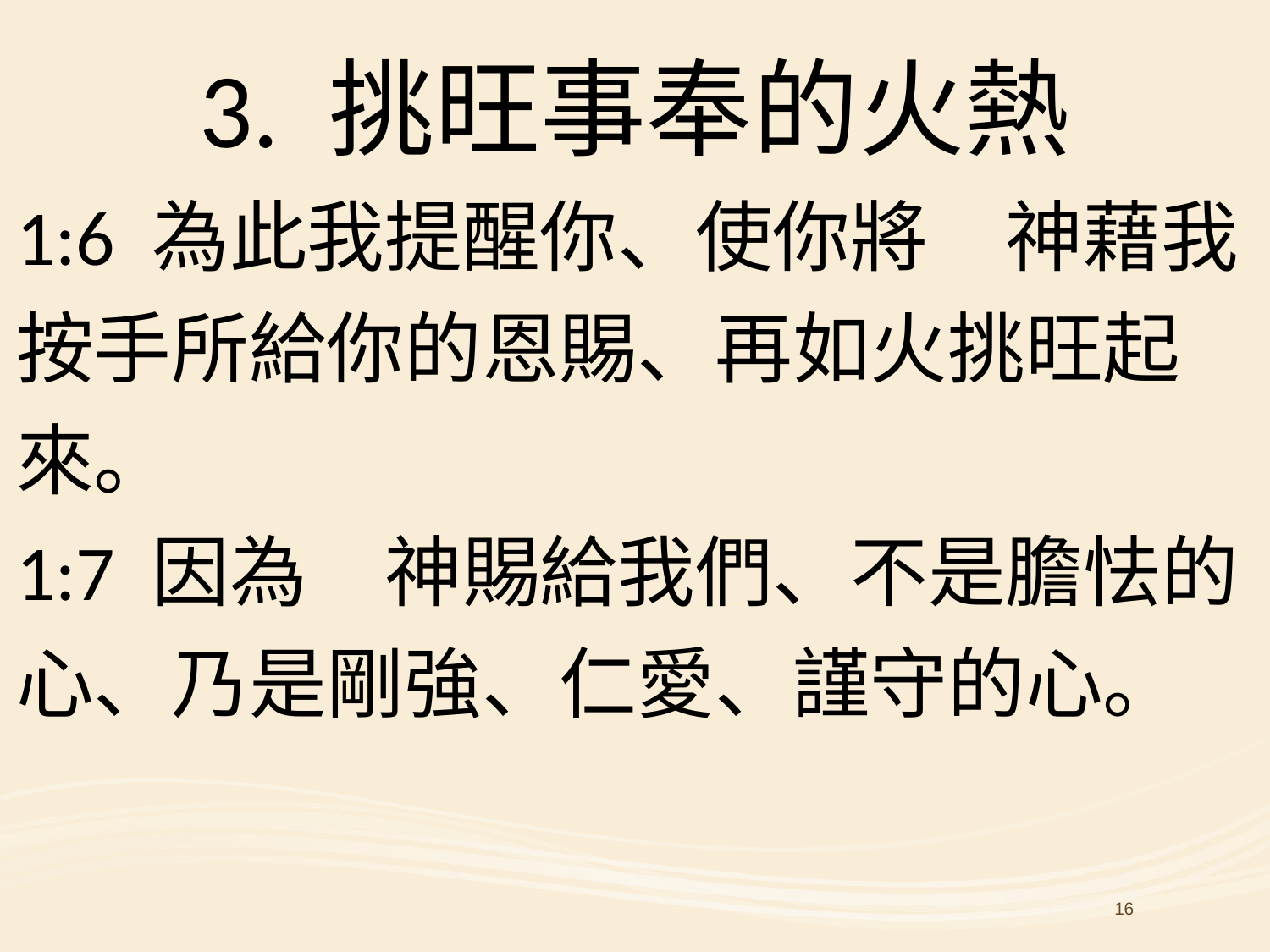

#
3. 挑旺事奉的火熱
1:6 為此我提醒你、使你將　神藉我按手所給你的恩賜、再如火挑旺起來。
1:7 因為　神賜給我們、不是膽怯的心、乃是剛強、仁愛、謹守的心。
16